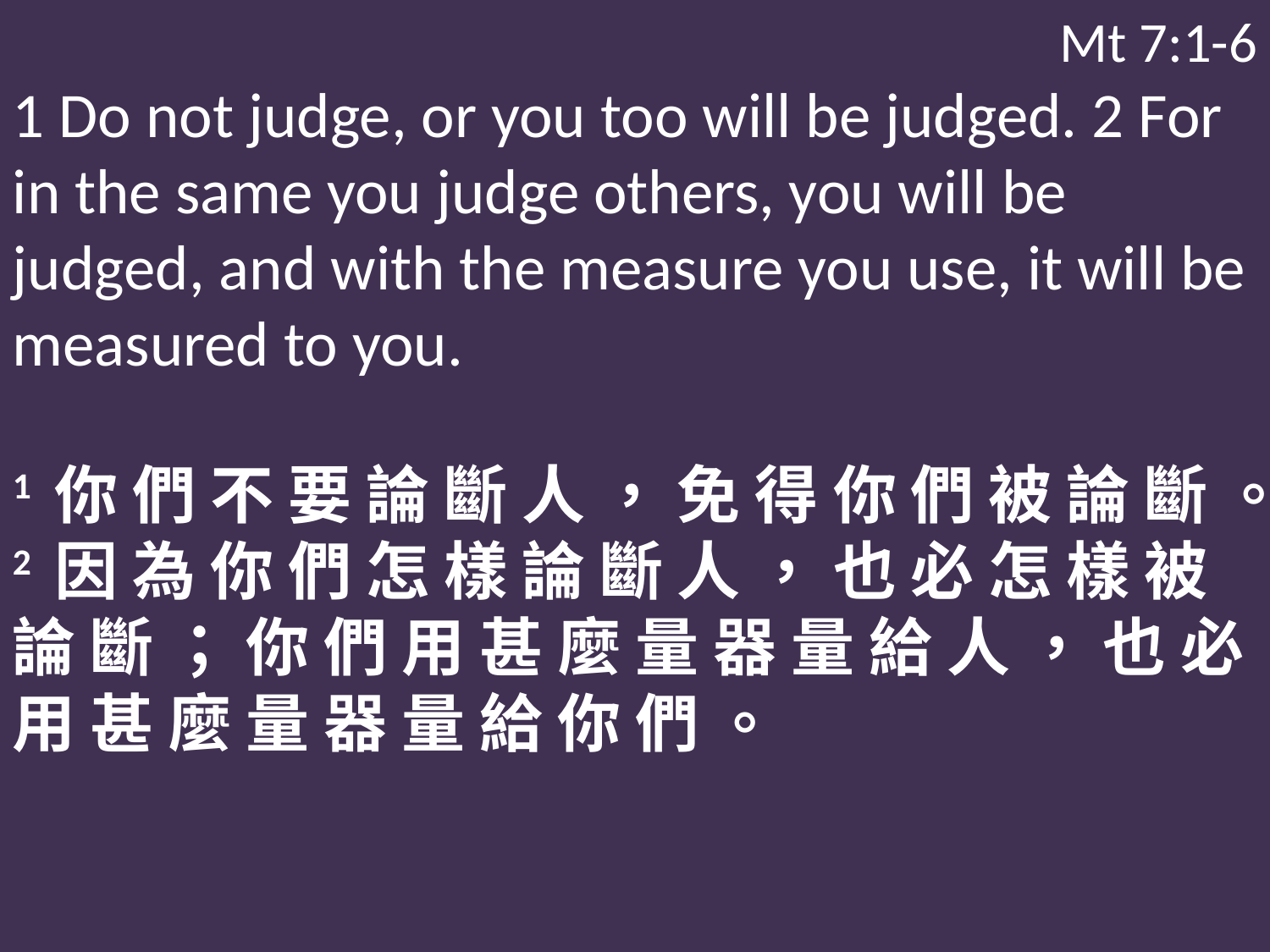

Mt 7:1-6
1 Do not judge, or you too will be judged. 2 For in the same you judge others, you will be judged, and with the measure you use, it will be measured to you.

1 你 們 不 要 論 斷 人 ， 免 得 你 們 被 論 斷 。2 因 為 你 們 怎 樣 論 斷 人 ， 也 必 怎 樣 被 論 斷 ； 你 們 用 甚 麼 量 器 量 給 人 ， 也 必 用 甚 麼 量 器 量 給 你 們 。